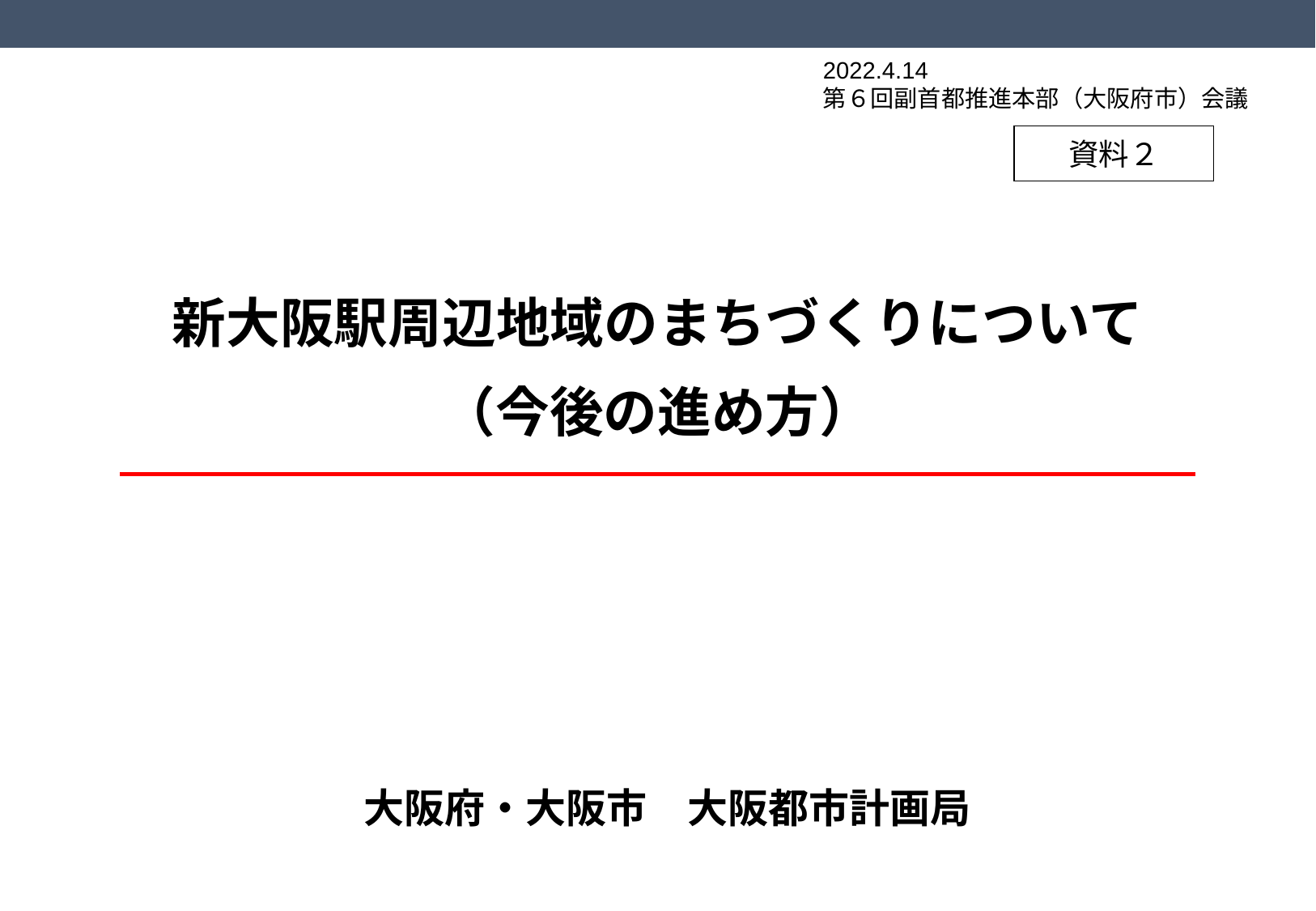

2022.4.14
第６回副首都推進本部（大阪府市）会議
資料２
新大阪駅周辺地域のまちづくりについて
（今後の進め方）
大阪府・大阪市　大阪都市計画局